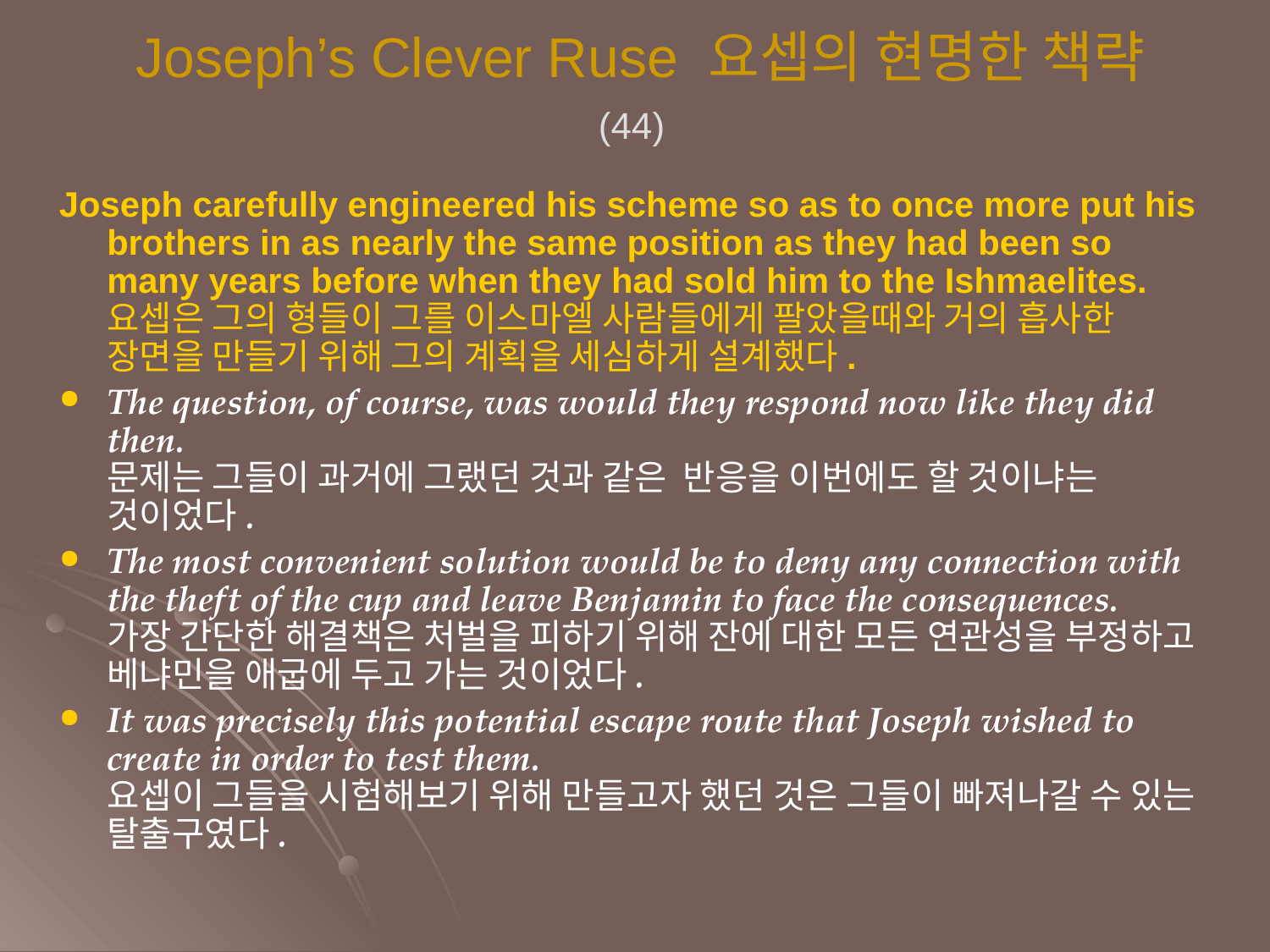

Joseph’s Clever Ruse 요셉의 현명한 책략
(44)
Joseph carefully engineered his scheme so as to once more put his brothers in as nearly the same position as they had been so many years before when they had sold him to the Ishmaelites.
요셉은 그의 형들이 그를 이스마엘 사람들에게 팔았을때와 거의 흡사한 장면을 만들기 위해 그의 계획을 세심하게 설계했다.
The question, of course, was would they respond now like they did then.
문제는 그들이 과거에 그랬던 것과 같은  반응을 이번에도 할 것이냐는 것이었다.
The most convenient solution would be to deny any connection with the theft of the cup and leave Benjamin to face the consequences.
가장 간단한 해결책은 처벌을 피하기 위해 잔에 대한 모든 연관성을 부정하고 베냐민을 애굽에 두고 가는 것이었다.
It was precisely this potential escape route that Joseph wished to create in order to test them.
요셉이 그들을 시험해보기 위해 만들고자 했던 것은 그들이 빠져나갈 수 있는 탈출구였다.